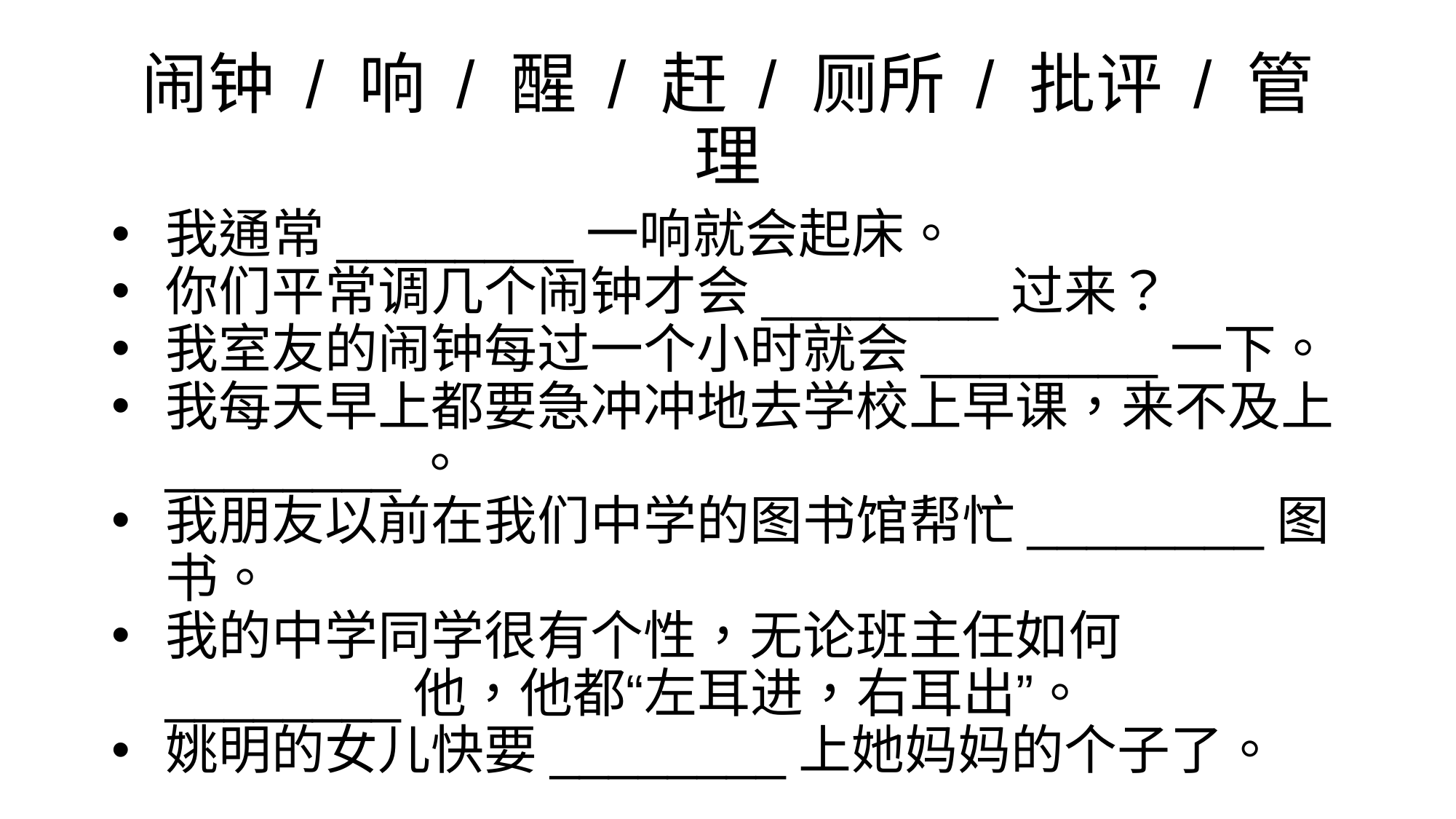

# 闹钟 / 响 / 醒 / 赶 / 厕所 / 批评 / 管理
我通常________一响就会起床。
你们平常调几个闹钟才会________过来？
我室友的闹钟每过一个小时就会________一下。
我每天早上都要急冲冲地去学校上早课，来不及上________。
我朋友以前在我们中学的图书馆帮忙________图书。
我的中学同学很有个性，无论班主任如何________他，他都“左耳进，右耳出”。
姚明的女儿快要________上她妈妈的个子了。